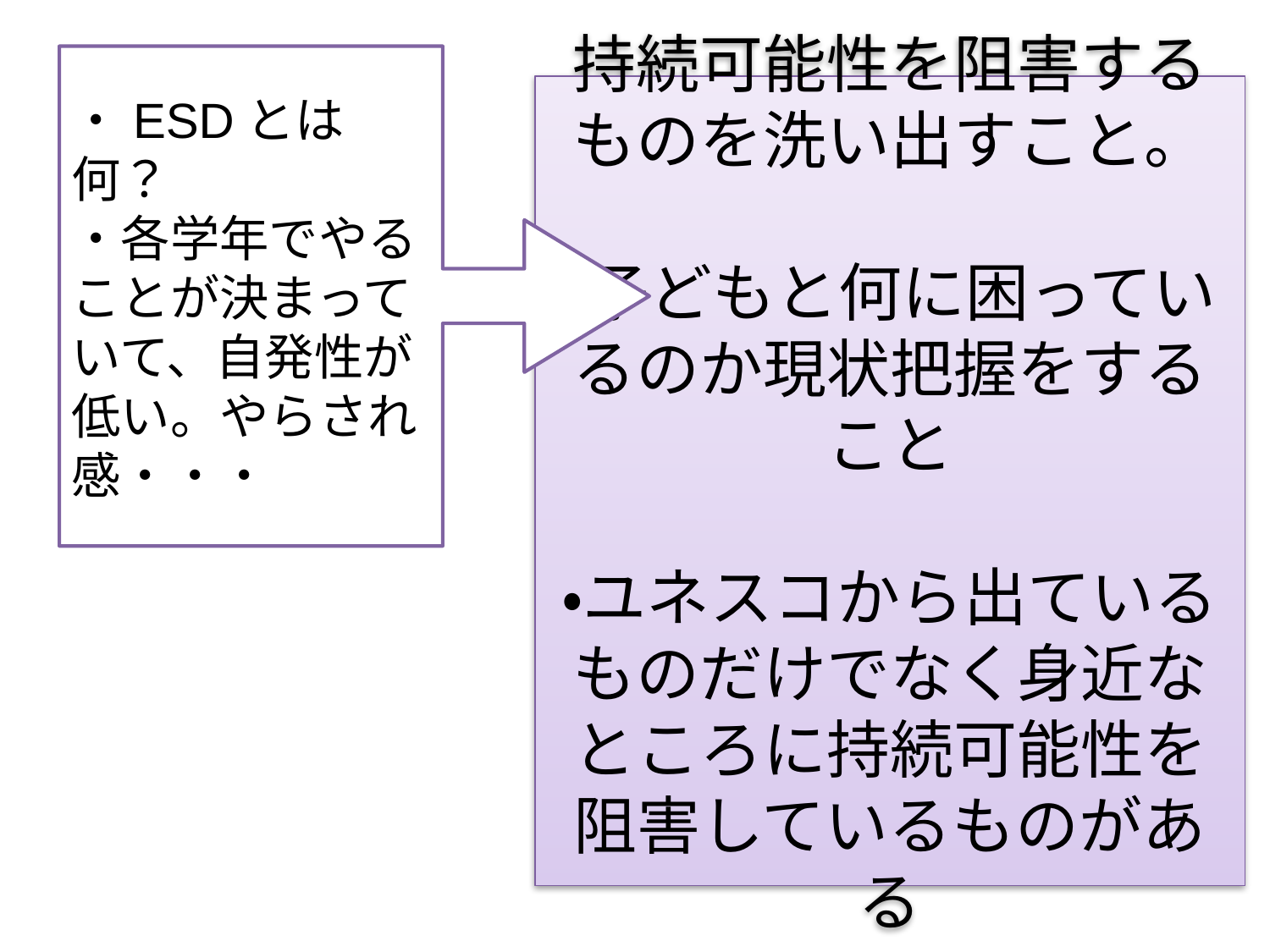

・ESDとは何？
・各学年でやることが決まっていて、自発性が低い。やらされ感・・・
持続可能性を阻害するものを洗い出すこと。

・子どもと何に困っているのか現状把握をすること

・ユネスコから出ているものだけでなく身近なところに持続可能性を阻害しているものがある